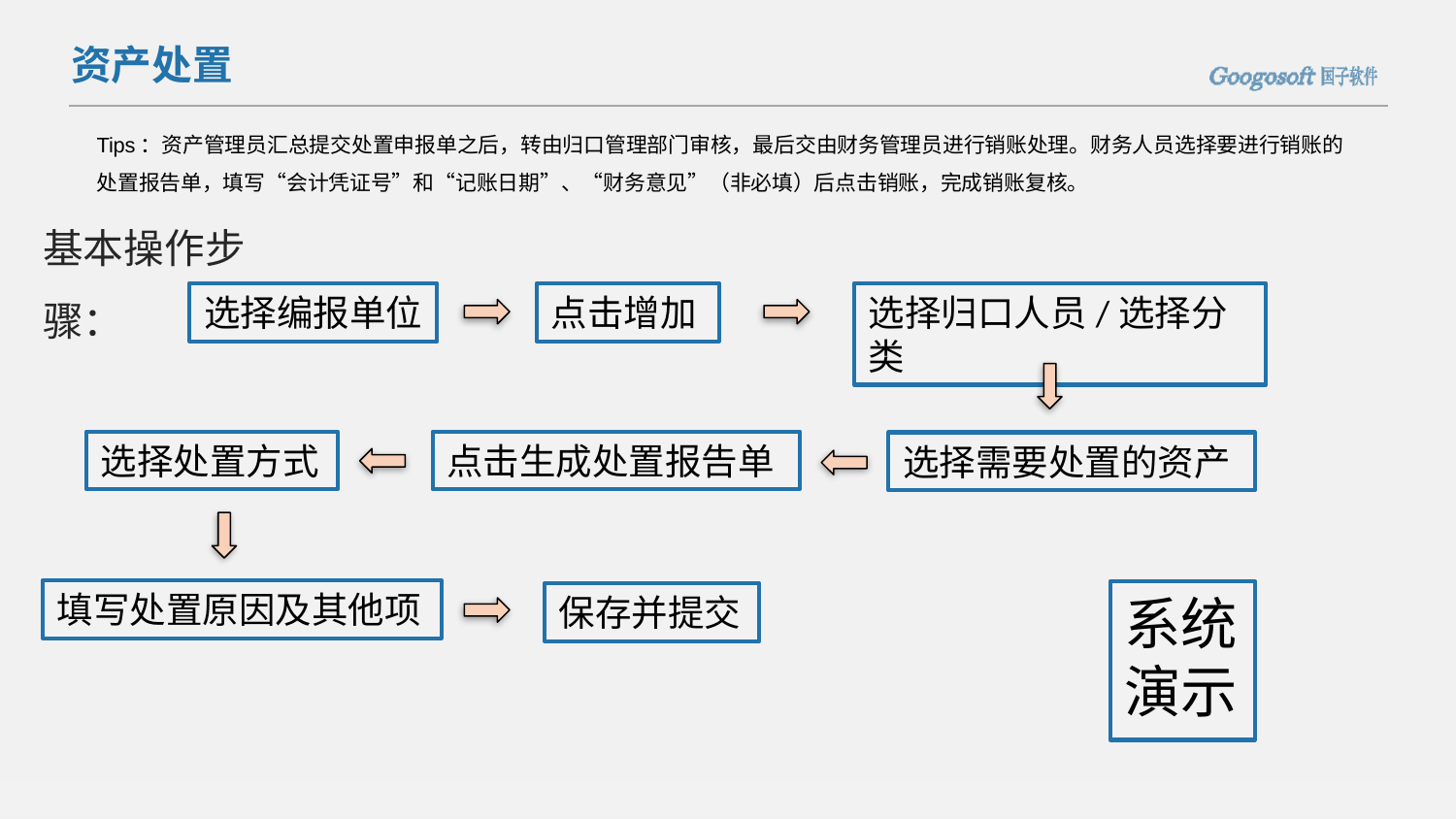

资产处置
Tips：资产管理员汇总提交处置申报单之后，转由归口管理部门审核，最后交由财务管理员进行销账处理。财务人员选择要进行销账的处置报告单，填写“会计凭证号”和“记账日期”、“财务意见”（非必填）后点击销账，完成销账复核。
基本操作步骤：

选择归口人员/选择分类
选择编报单位
点击增加

选择处置方式
点击生成处置报告单
选择需要处置的资产

填写处置原因及其他项
系统演示
保存并提交